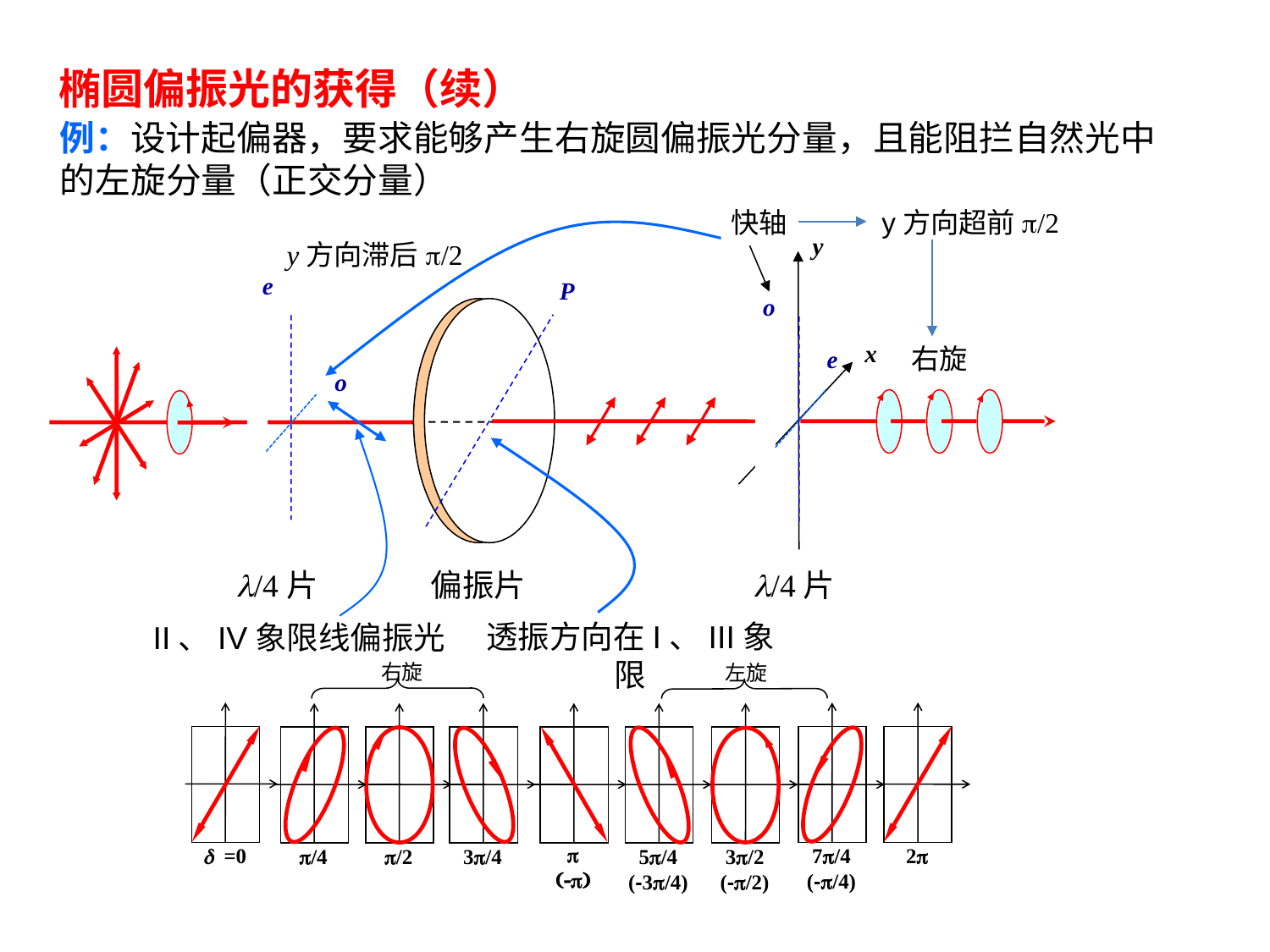

椭圆偏振光的获得（续）
例：设计起偏器，要求能够产生右旋圆偏振光分量，且能阻拦自然光中的左旋分量（正交分量）
y方向超前π/2
快轴

y方向滞后π/2
y
e

o
λ/4片
P
o

右旋
x

e

偏振片
λ/4片
透振方向在I、III象限
II、IV象限线偏振光

右旋
左旋

π
(−π)
δ =0
7π/4
(-π/4)
2π
π/4
π/2
3π/4
5π/4
(-3π/4)
3π/2
(-π/2)